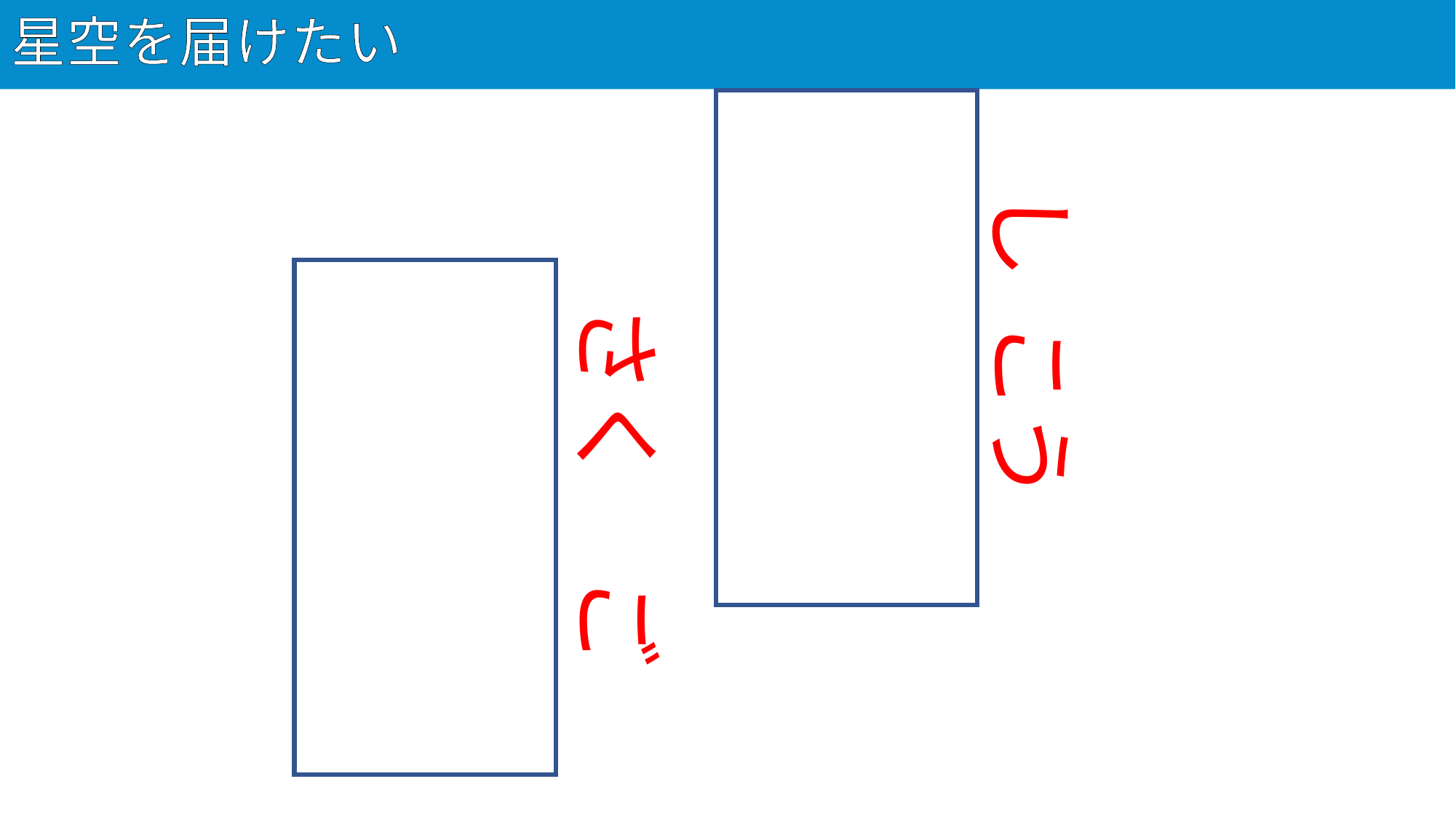

# 星空を届けたい
77
試行

し  こう
錯誤

さく　ご